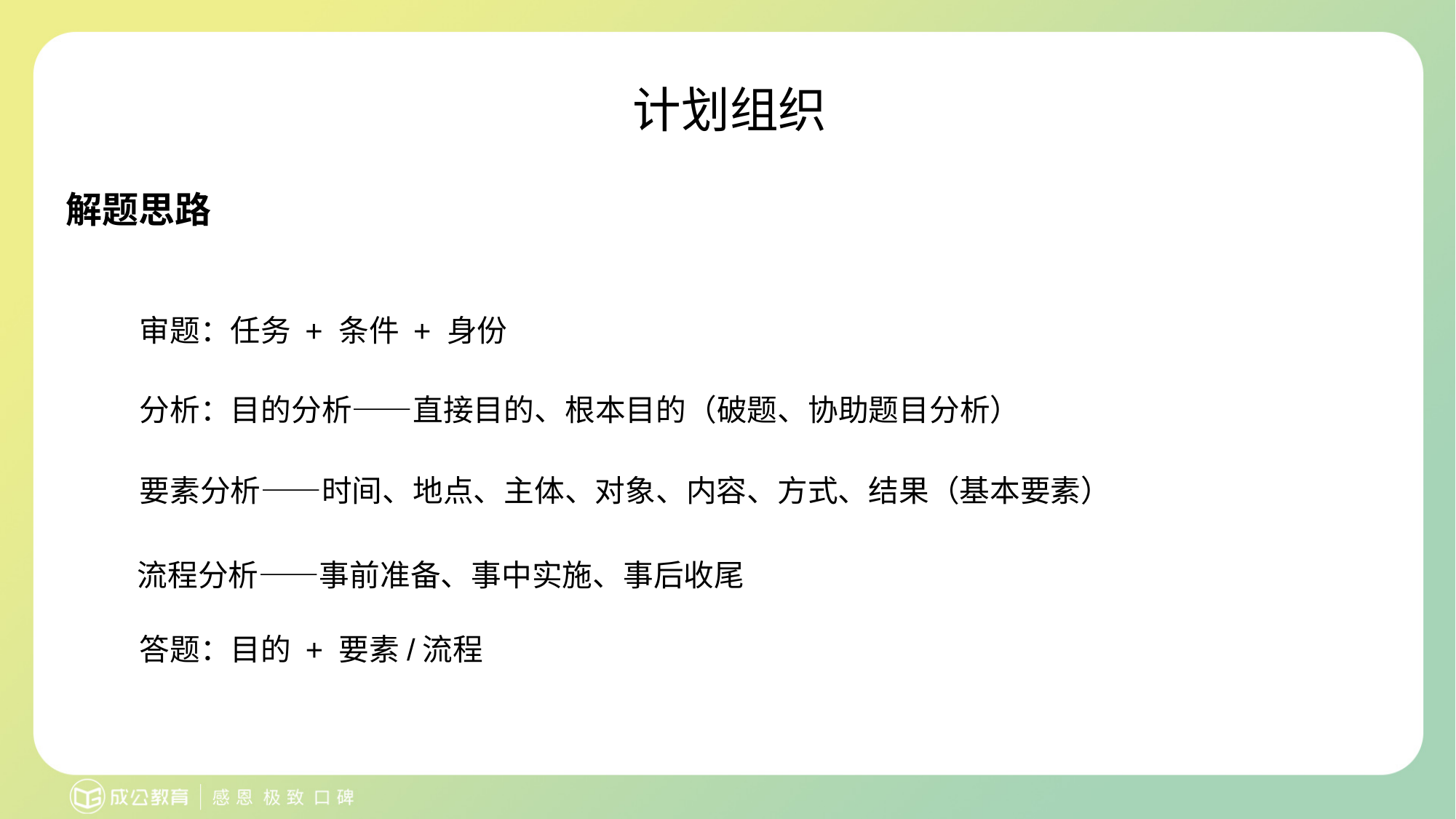

计划组织
解题思路
审题：任务 + 条件 + 身份
分析：目的分析——直接目的、根本目的（破题、协助题目分析）
要素分析——时间、地点、主体、对象、内容、方式、结果（基本要素）
流程分析——事前准备、事中实施、事后收尾
答题：目的 + 要素/流程